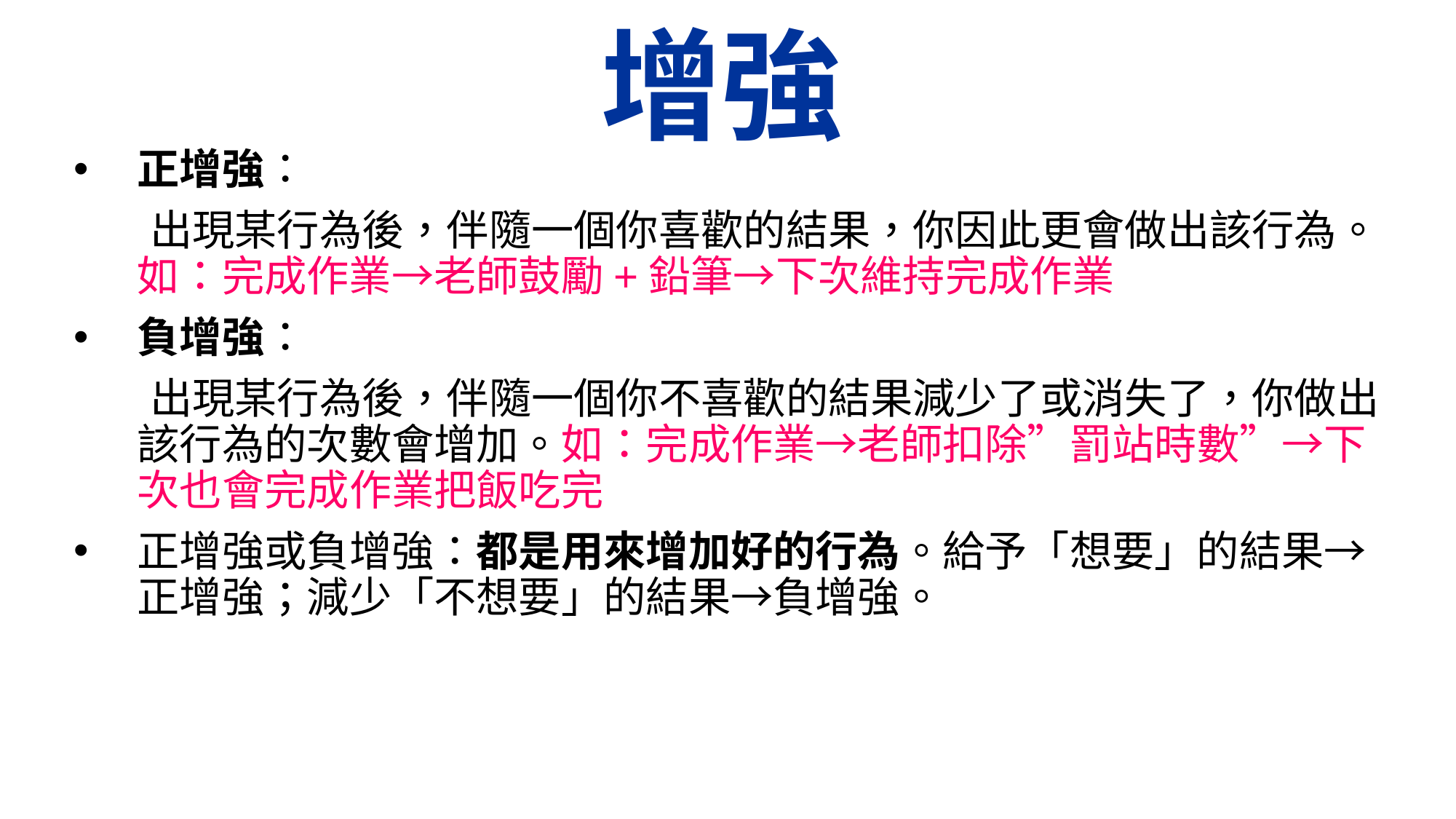

#
增強
正增強：
       出現某行為後，伴隨一個你喜歡的結果，你因此更會做出該行為。如：完成作業→老師鼓勵+鉛筆→下次維持完成作業
負增強：
       出現某行為後，伴隨一個你不喜歡的結果減少了或消失了，你做出該行為的次數會增加。如：完成作業→老師扣除”罰站時數”→下次也會完成作業把飯吃完
正增強或負增強：都是用來增加好的行為。給予「想要」的結果→正增強；減少「不想要」的結果→負增強。